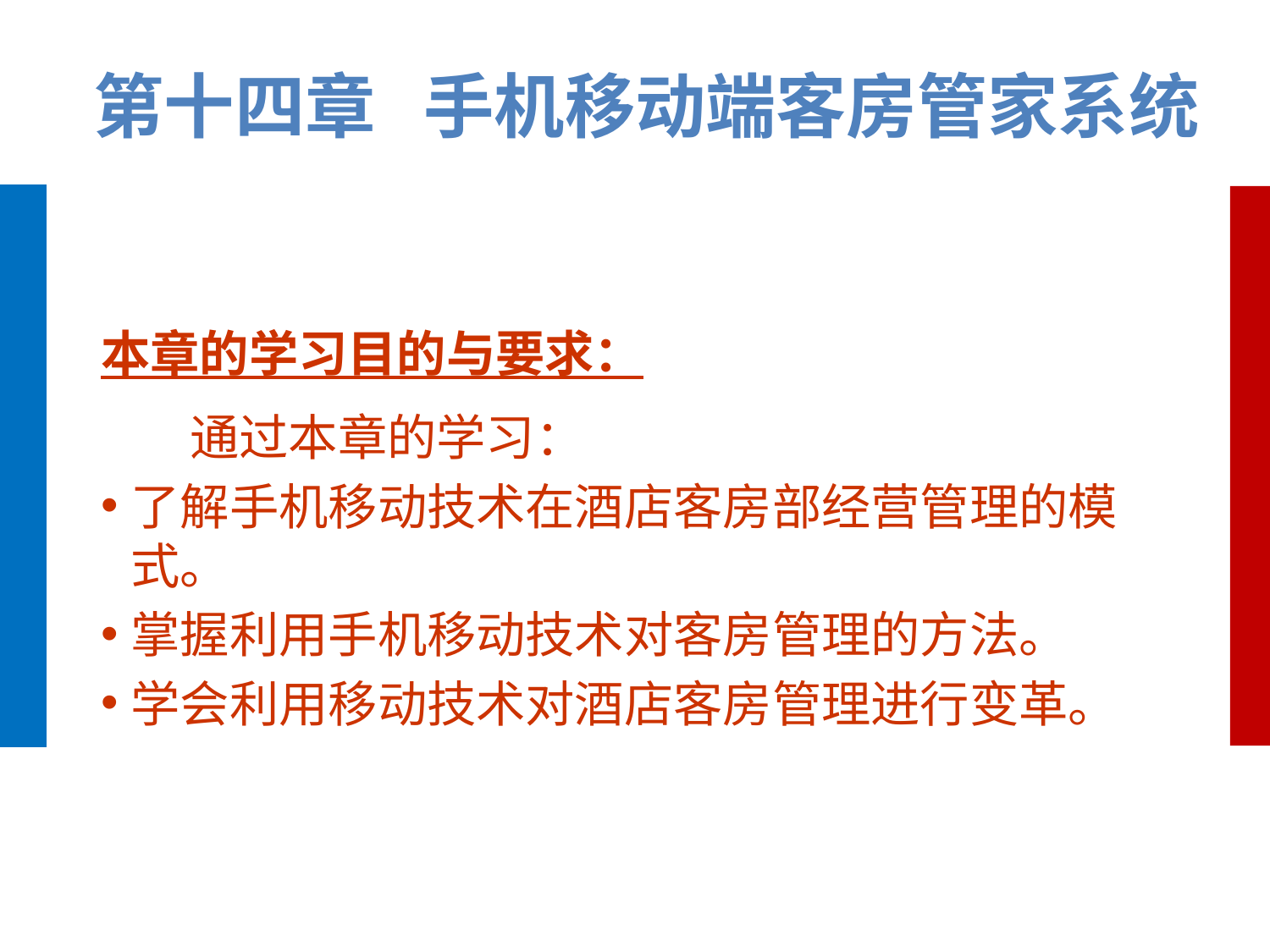

第十四章   手机移动端客房管家系统

本章的学习目的与要求：
       通过本章的学习：
了解手机移动技术在酒店客房部经营管理的模式。
掌握利用手机移动技术对客房管理的方法。
学会利用移动技术对酒店客房管理进行变革。